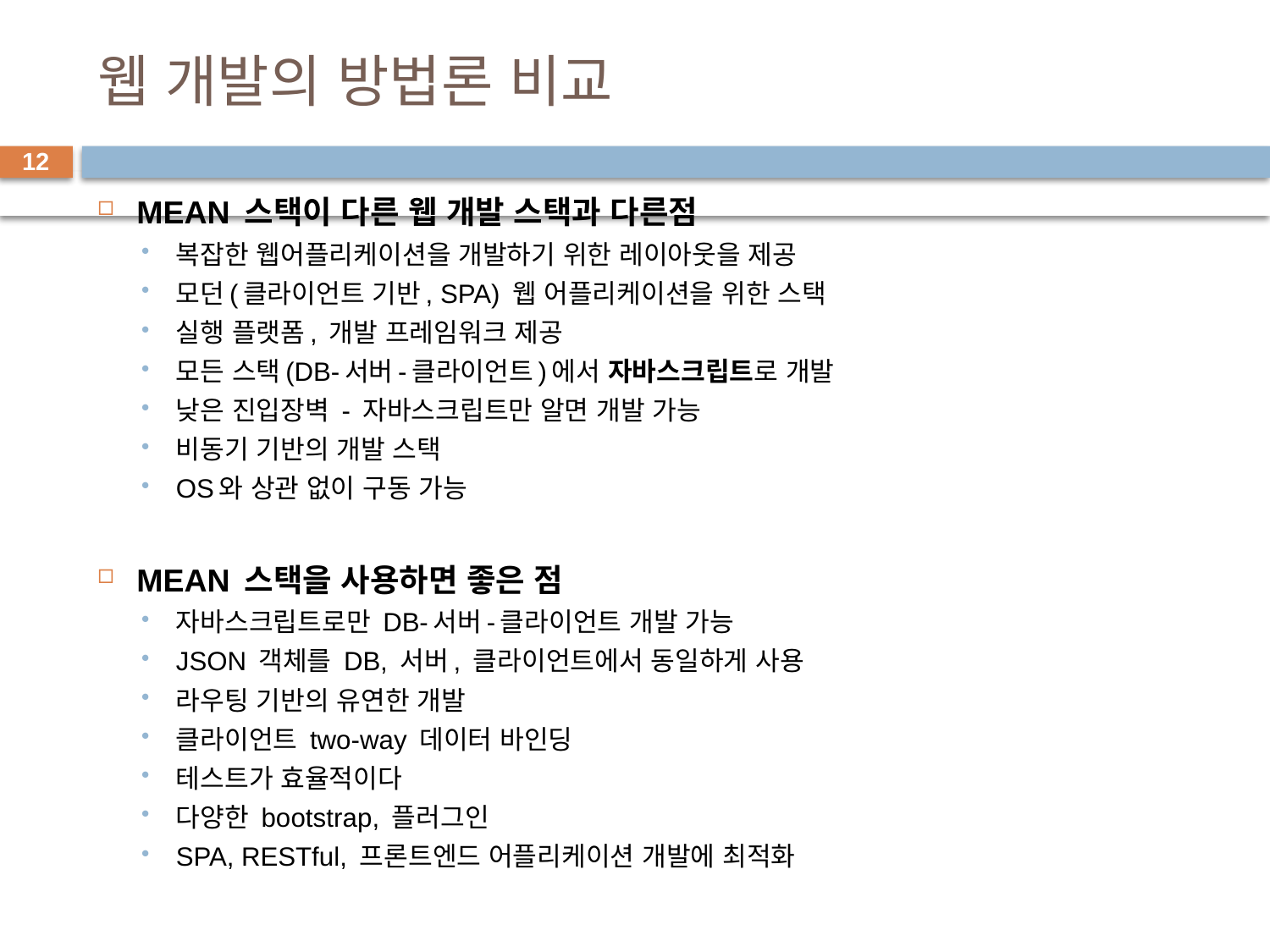

# 웹 개발의 방법론 비교
12
MEAN 스택이 다른 웹 개발 스택과 다른점
복잡한 웹어플리케이션을 개발하기 위한 레이아웃을 제공
모던(클라이언트 기반, SPA) 웹 어플리케이션을 위한 스택
실행 플랫폼, 개발 프레임워크 제공
모든 스택(DB-서버-클라이언트)에서 자바스크립트로 개발
낮은 진입장벽 - 자바스크립트만 알면 개발 가능
비동기 기반의 개발 스택
OS와 상관 없이 구동 가능

MEAN 스택을 사용하면 좋은 점
자바스크립트로만 DB-서버-클라이언트 개발 가능
JSON 객체를 DB, 서버, 클라이언트에서 동일하게 사용
라우팅 기반의 유연한 개발
클라이언트 two-way 데이터 바인딩
테스트가 효율적이다
다양한 bootstrap, 플러그인
SPA, RESTful, 프론트엔드 어플리케이션 개발에 최적화